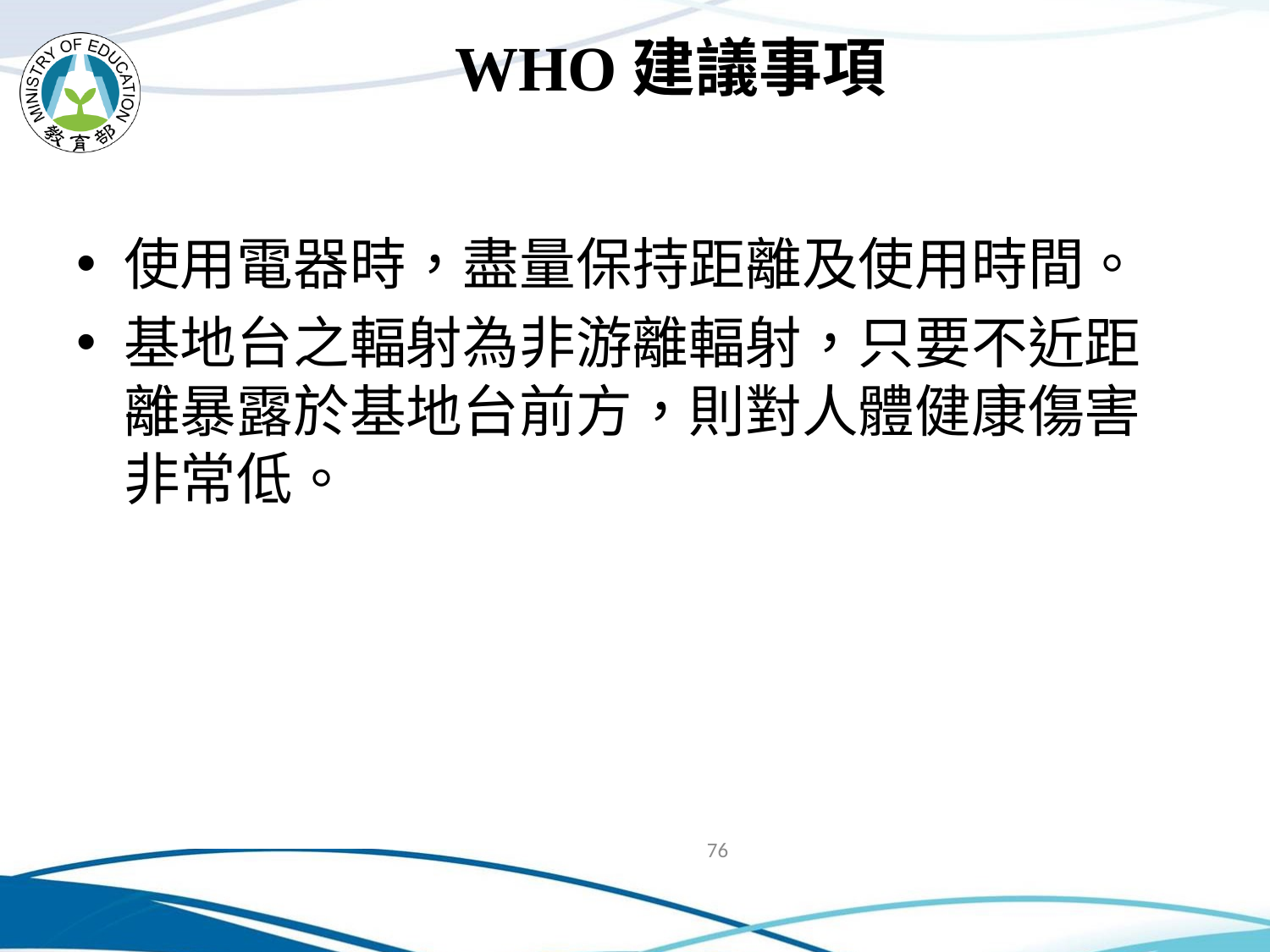

# WHO建議事項
使用電器時，盡量保持距離及使用時間。
基地台之輻射為非游離輻射，只要不近距離暴露於基地台前方，則對人體健康傷害非常低。
76